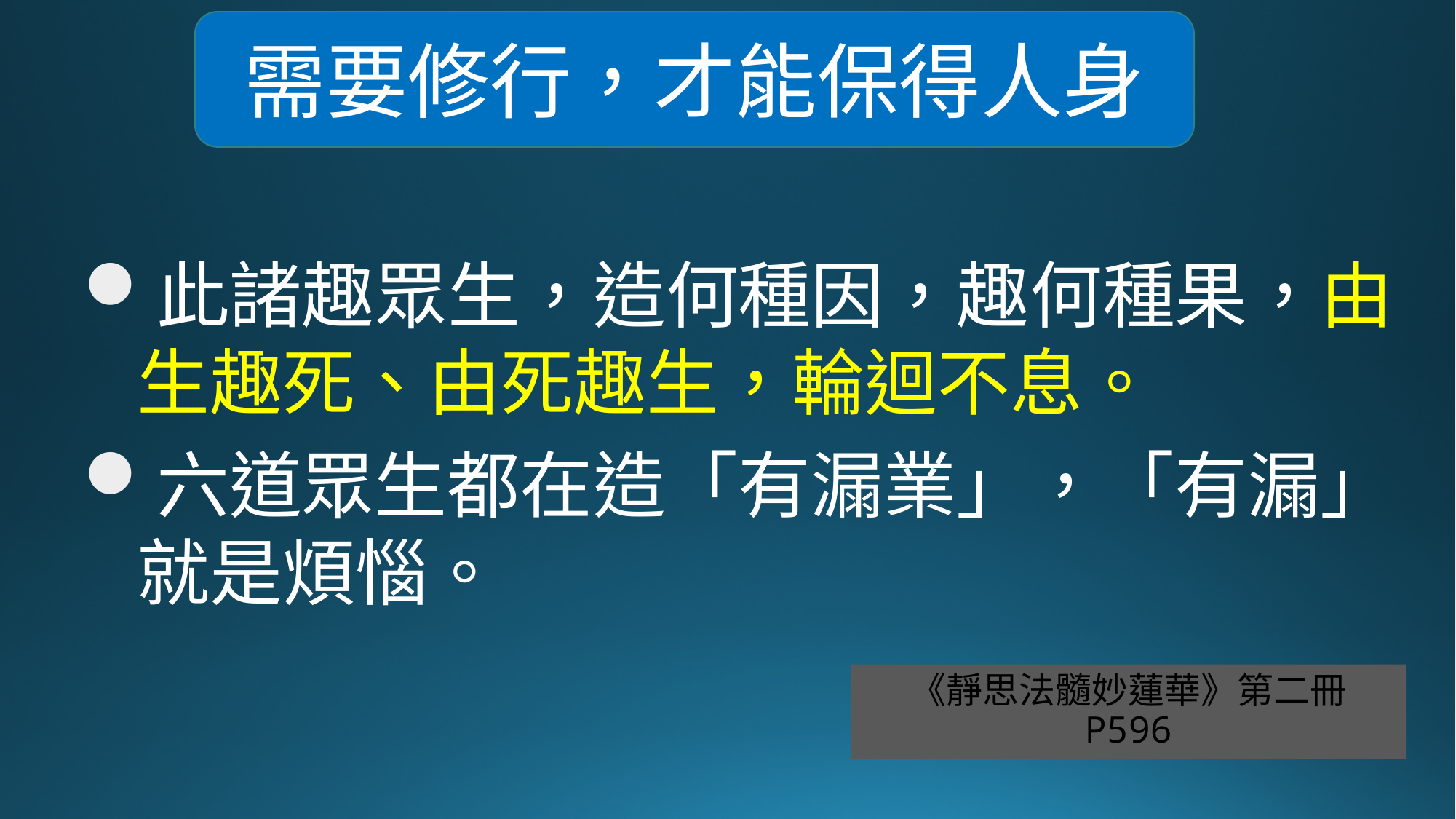

需要修行，才能保得人身
此諸趣眾生，造何種因，趣何種果，由生趣死、由死趣生，輪迴不息。
六道眾生都在造「有漏業」，「有漏」就是煩惱。
# 《靜思法髓妙蓮華》第二冊 P596